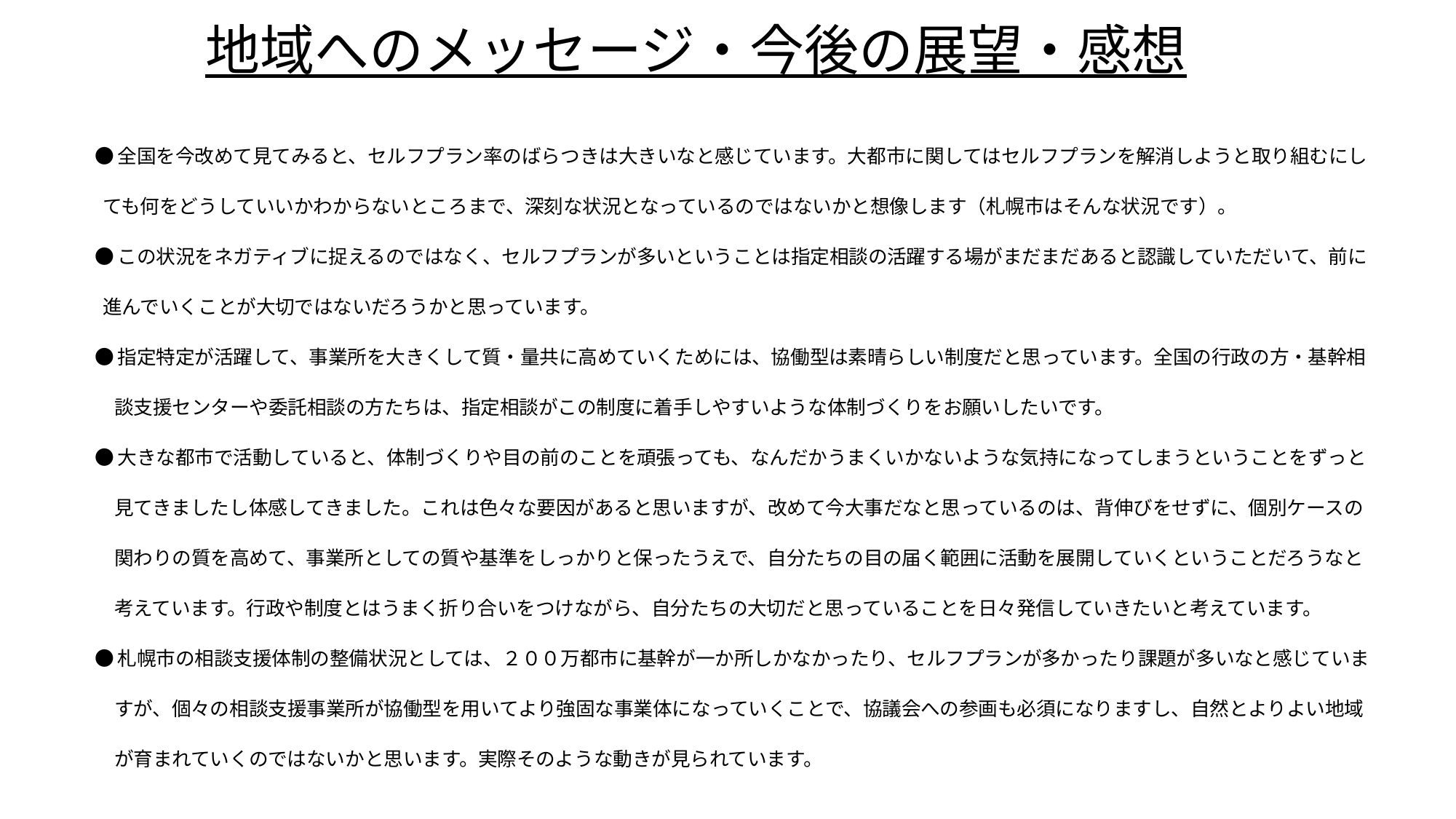

# 地域へのメッセージ・今後の展望・感想
●全国を今改めて見てみると、セルフプラン率のばらつきは大きいなと感じています。大都市に関してはセルフプランを解消しようと取り組むにし
 ても何をどうしていいかわからないところまで、深刻な状況となっているのではないかと想像します（札幌市はそんな状況です）。
●この状況をネガティブに捉えるのではなく、セルフプランが多いということは指定相談の活躍する場がまだまだあると認識していただいて、前に
 進んでいくことが大切ではないだろうかと思っています。
●指定特定が活躍して、事業所を大きくして質・量共に高めていくためには、協働型は素晴らしい制度だと思っています。全国の行政の方・基幹相
　談支援センターや委託相談の方たちは、指定相談がこの制度に着手しやすいような体制づくりをお願いしたいです。
●大きな都市で活動していると、体制づくりや目の前のことを頑張っても、なんだかうまくいかないような気持になってしまうということをずっと
　見てきましたし体感してきました。これは色々な要因があると思いますが、改めて今大事だなと思っているのは、背伸びをせずに、個別ケースの
　関わりの質を高めて、事業所としての質や基準をしっかりと保ったうえで、自分たちの目の届く範囲に活動を展開していくということだろうなと
　考えています。行政や制度とはうまく折り合いをつけながら、自分たちの大切だと思っていることを日々発信していきたいと考えています。
●札幌市の相談支援体制の整備状況としては、２００万都市に基幹が一か所しかなかったり、セルフプランが多かったり課題が多いなと感じていま
　すが、個々の相談支援事業所が協働型を用いてより強固な事業体になっていくことで、協議会への参画も必須になりますし、自然とよりよい地域
　が育まれていくのではないかと思います。実際そのような動きが見られています。